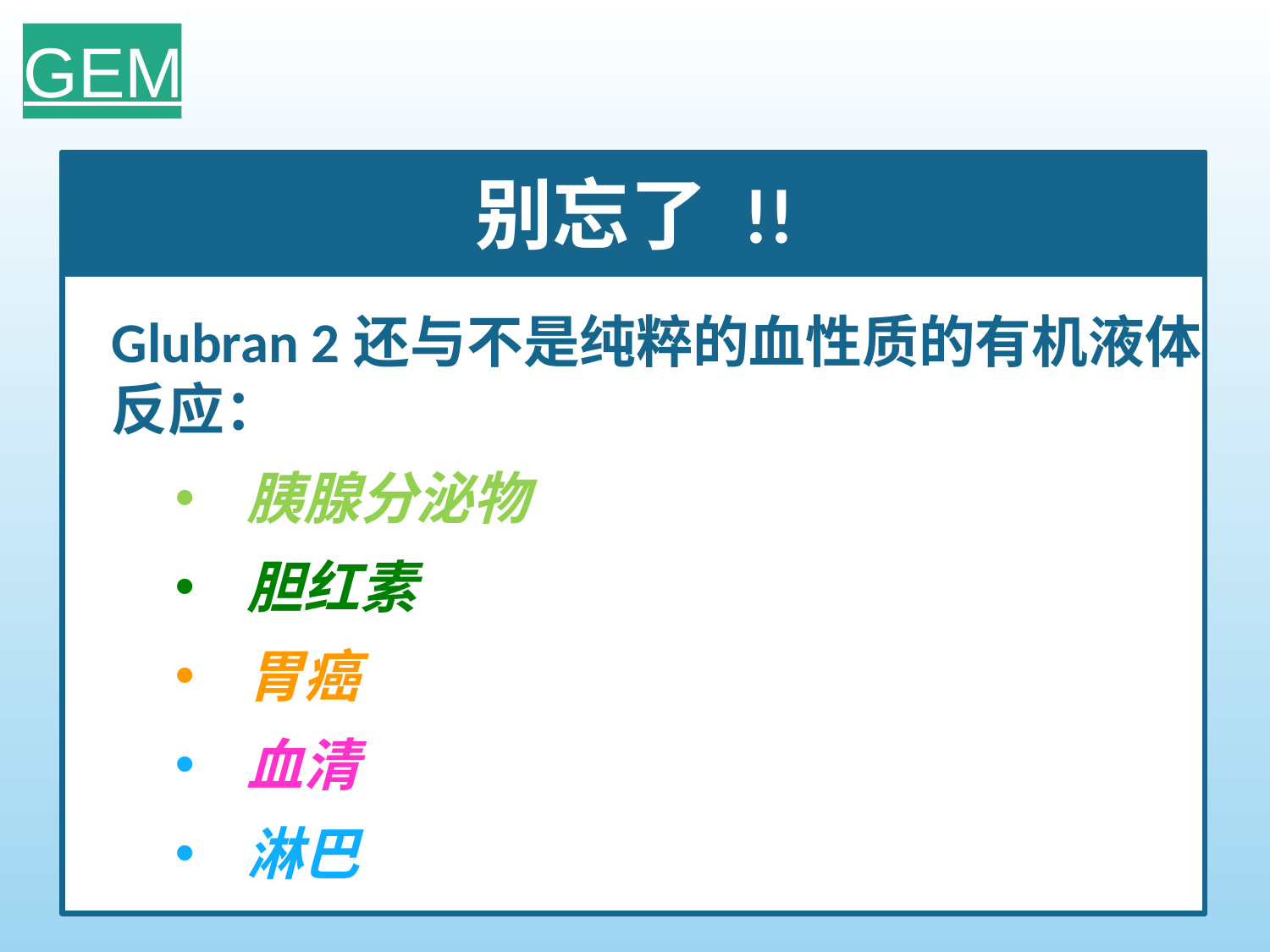

GEM

别忘了 !!
Glubran 2还与不是纯粹的血性质的有机液体反应：
   胰腺分泌物
   胆红素
   胃癌
   血清
   淋巴